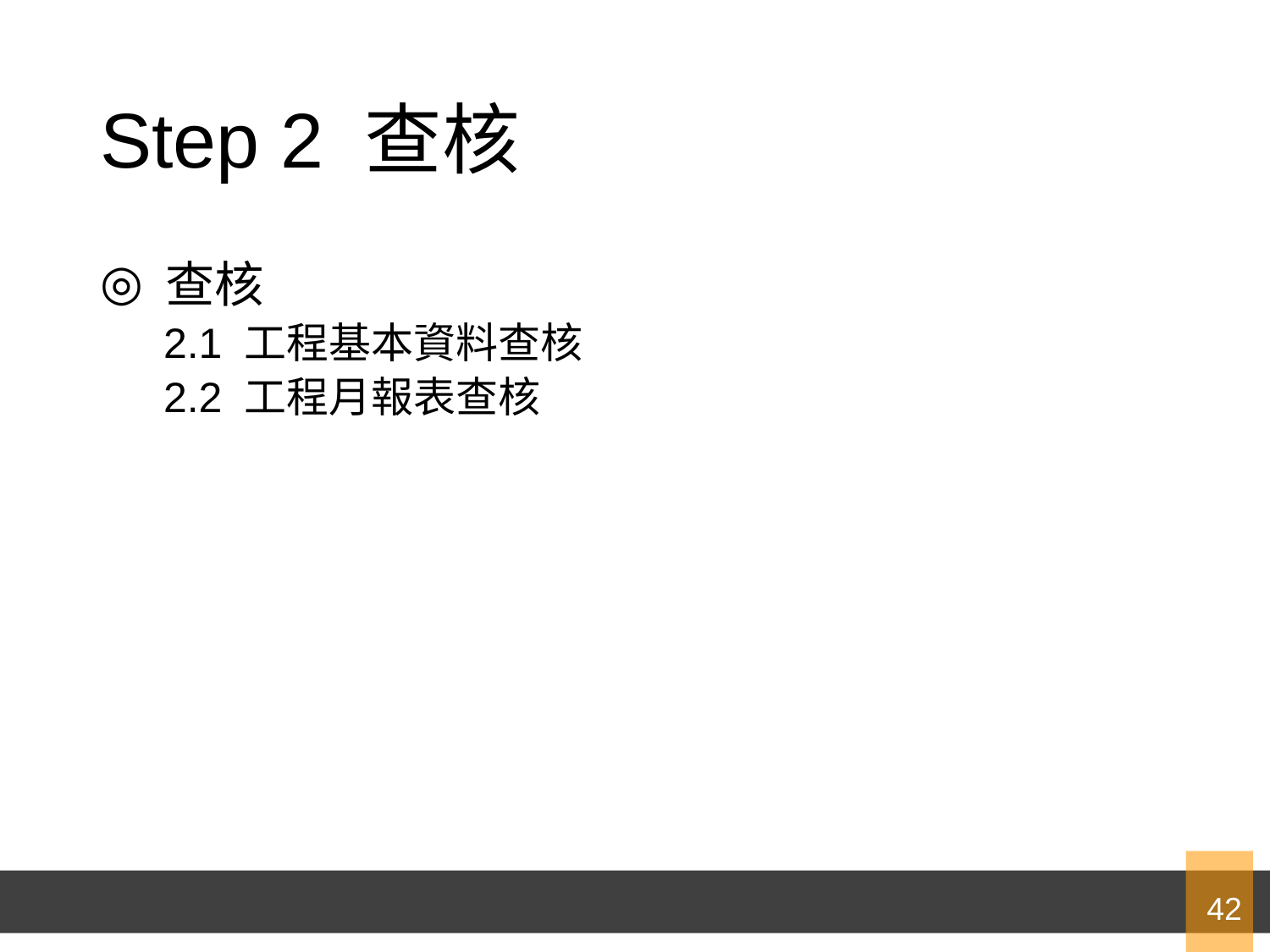

# Step 2 查核
 查核
2.1 工程基本資料查核
2.2 工程月報表查核

42